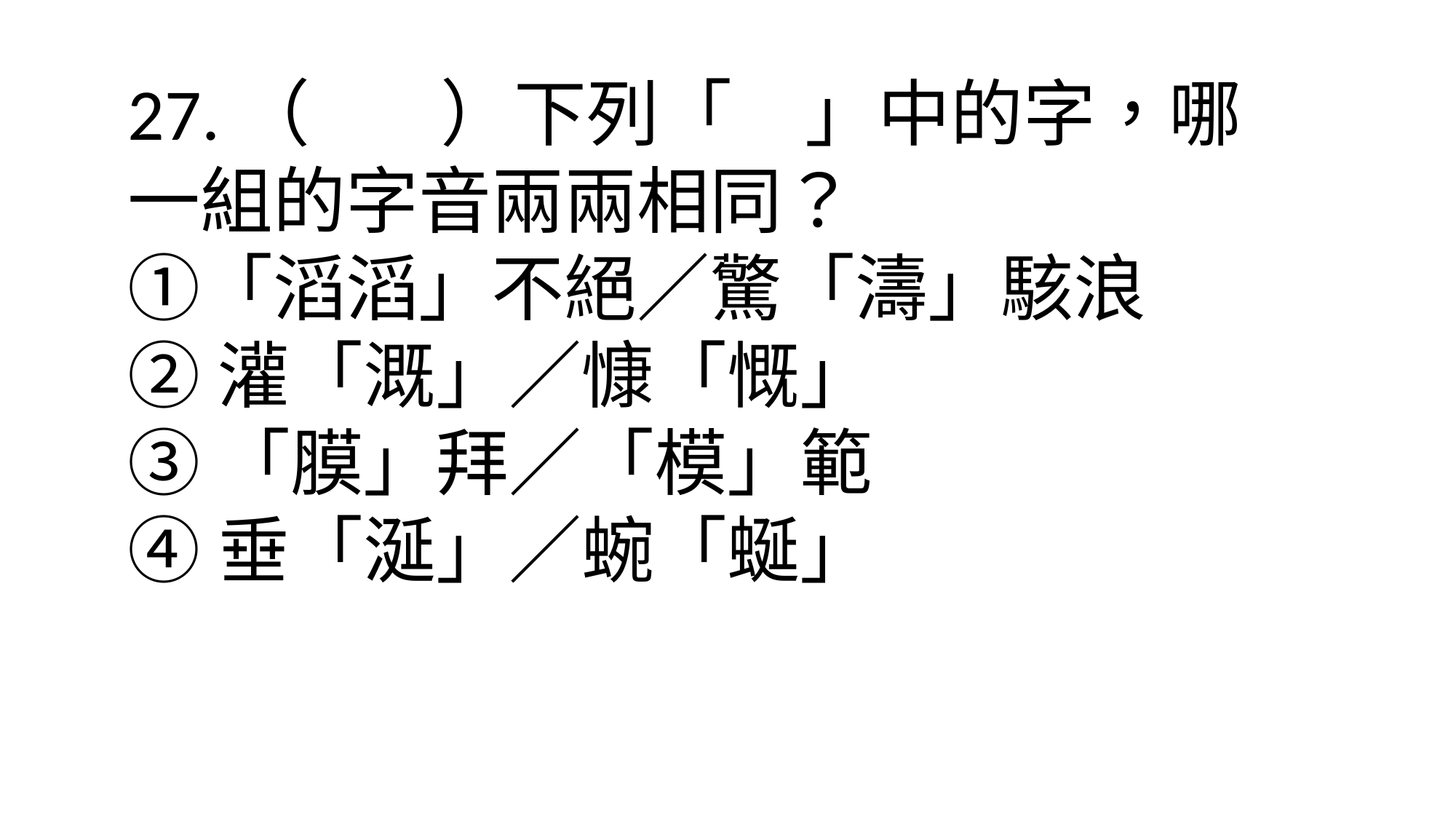

27.（        ）下列「　」中的字，哪一組的字音兩兩相同？　
①「滔滔」不絕／驚「濤」駭浪
②灌「溉」／慷「慨」
③「膜」拜／「模」範
④垂「涎」／蜿「蜒」